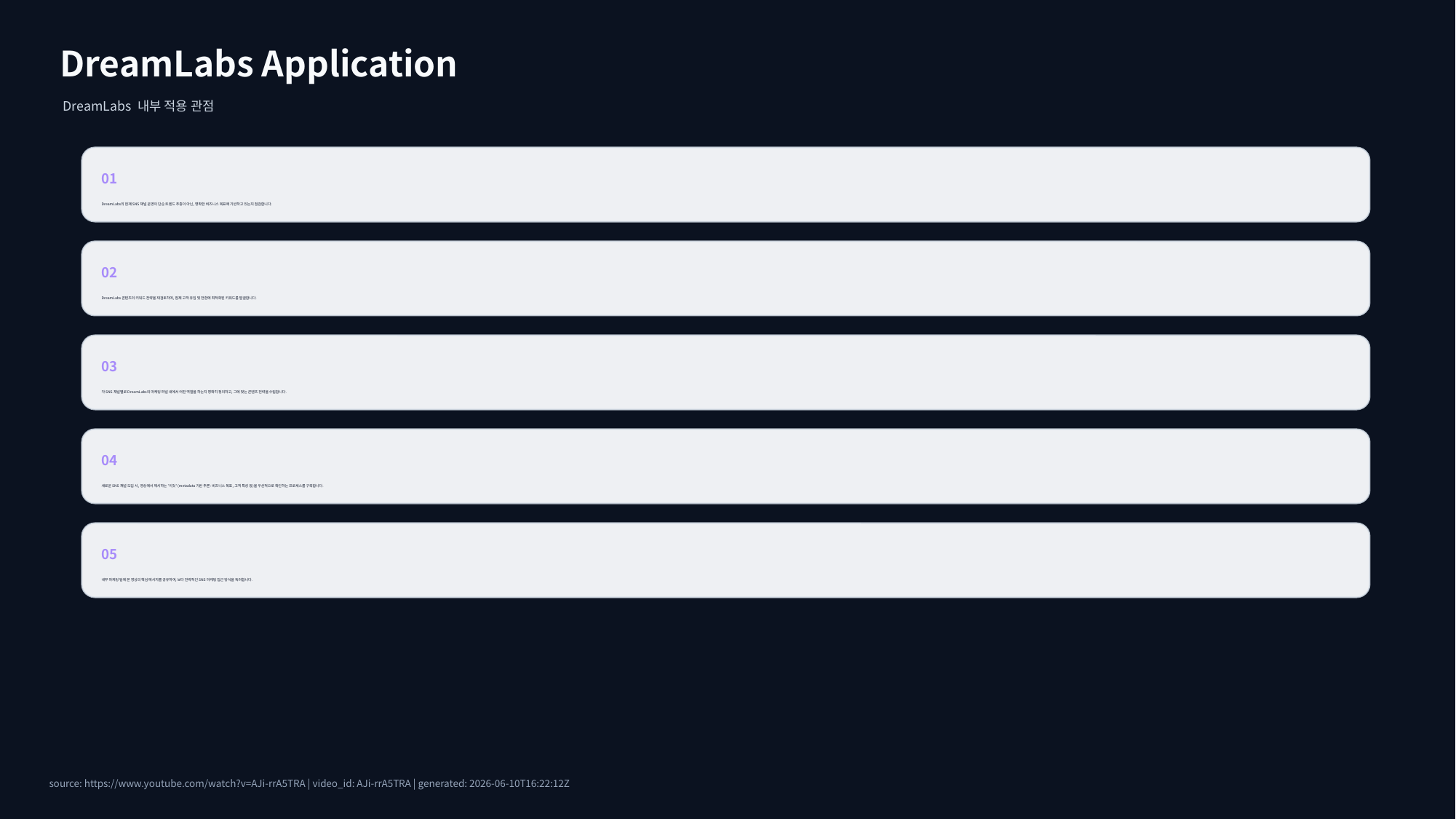

DreamLabs Application
DreamLabs 내부 적용 관점

01
DreamLabs의 현재 SNS 채널 운영이 단순 트렌드 추종이 아닌, 명확한 비즈니스 목표에 기반하고 있는지 점검합니다.

02
DreamLabs 콘텐츠의 키워드 전략을 재검토하여, 잠재 고객 유입 및 전환에 최적화된 키워드를 발굴합니다.

03
각 SNS 채널별로 DreamLabs의 마케팅 퍼널 내에서 어떤 역할을 하는지 명확히 정의하고, 그에 맞는 콘텐츠 전략을 수립합니다.

04
새로운 SNS 채널 도입 시, 영상에서 제시하는 '이것' (metadata 기반 추론: 비즈니스 목표, 고객 특성 등)을 우선적으로 확인하는 프로세스를 구축합니다.

05
내부 마케팅 팀에 본 영상의 핵심 메시지를 공유하여, 보다 전략적인 SNS 마케팅 접근 방식을 독려합니다.
source: https://www.youtube.com/watch?v=AJi-rrA5TRA | video_id: AJi-rrA5TRA | generated: 2026-06-10T16:22:12Z